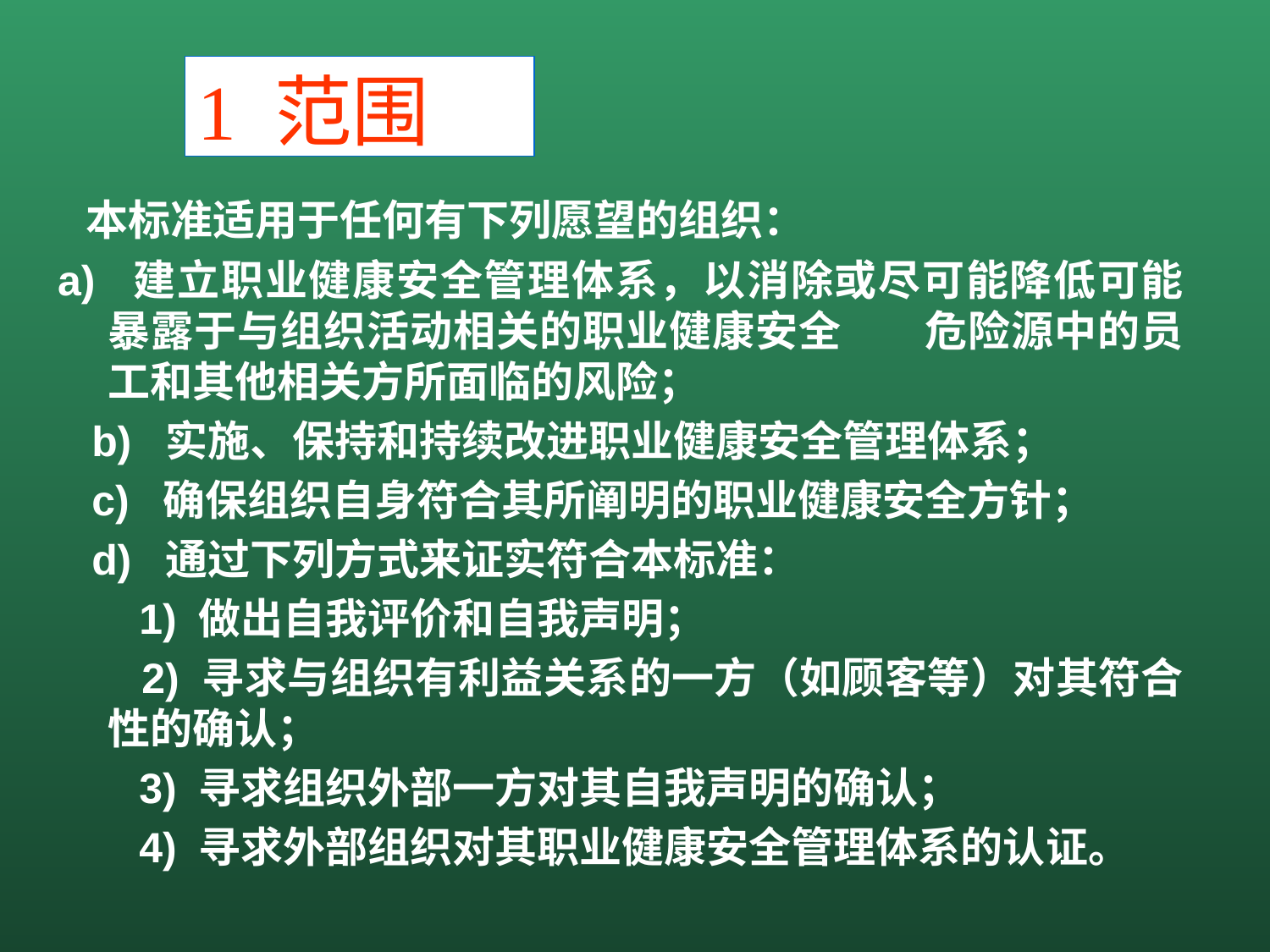

1 范围
   本标准适用于任何有下列愿望的组织：
 a)  建立职业健康安全管理体系，以消除或尽可能降低可能暴露于与组织活动相关的职业健康安全        危险源中的员工和其他相关方所面临的风险；
    b)  实施、保持和持续改进职业健康安全管理体系；
    c)  确保组织自身符合其所阐明的职业健康安全方针；
    d)  通过下列方式来证实符合本标准：
        1) 做出自我评价和自我声明；
        2) 寻求与组织有利益关系的一方（如顾客等）对其符合性的确认；
        3) 寻求组织外部一方对其自我声明的确认；
        4) 寻求外部组织对其职业健康安全管理体系的认证。